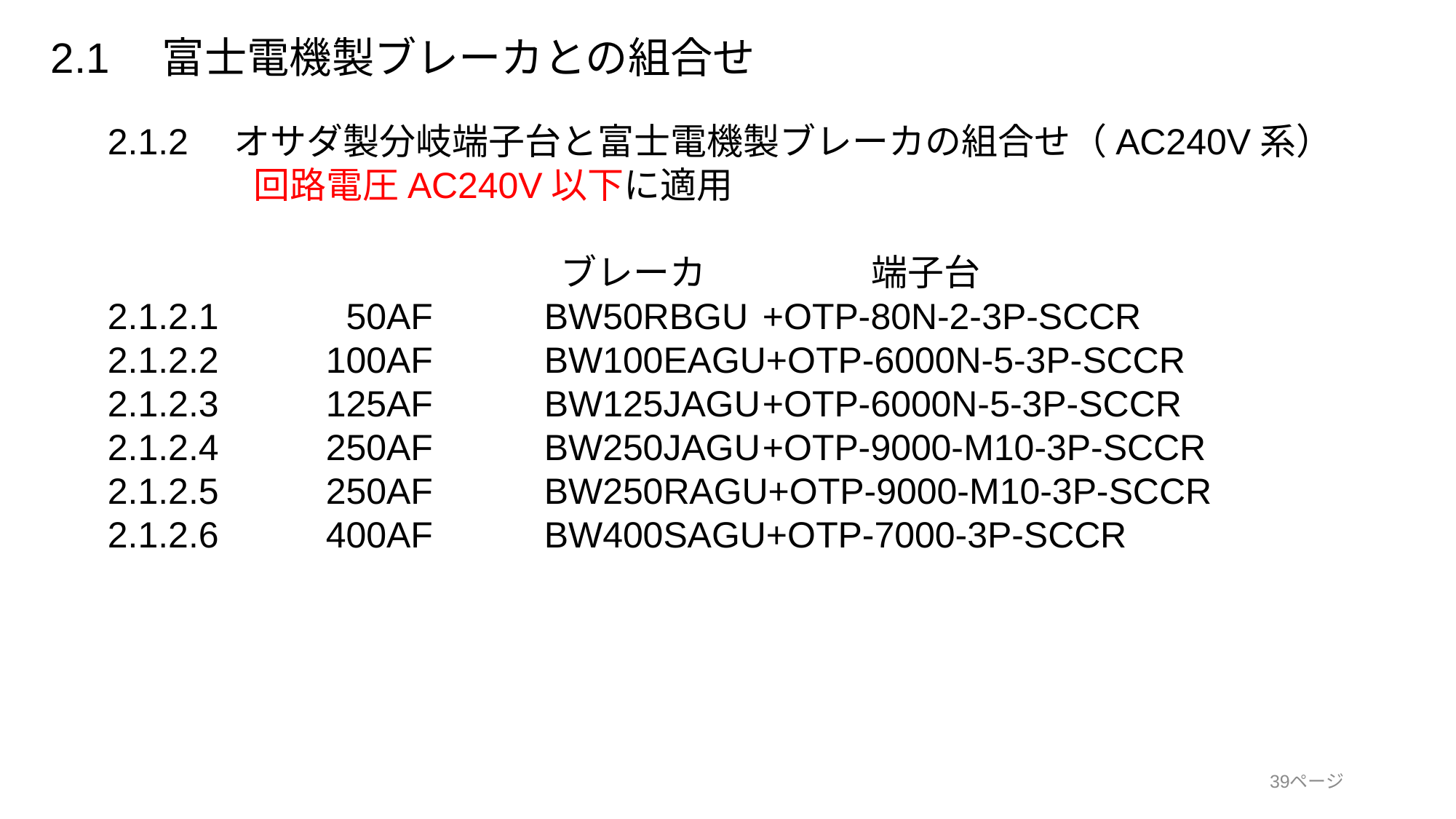

2.1　富士電機製ブレーカとの組合せ
2.1.2　オサダ製分岐端子台と富士電機製ブレーカの組合せ（AC240V系）
　　　　回路電圧AC240V以下に適用

　　　　　　　　　	  ブレーカ　　　  	端子台
2.1.2.1	  50AF		BW50RBGU	+OTP-80N-2-3P-SCCR
2.1.2.2	100AF		BW100EAGU+OTP-6000N-5-3P-SCCR
2.1.2.3	125AF　	BW125JAGU	+OTP-6000N-5-3P-SCCR
2.1.2.4	250AF		BW250JAGU	+OTP-9000-M10-3P-SCCR
2.1.2.5	250AF		BW250RAGU+OTP-9000-M10-3P-SCCR
2.1.2.6	400AF		BW400SAGU+OTP-7000-3P-SCCR
39ページ